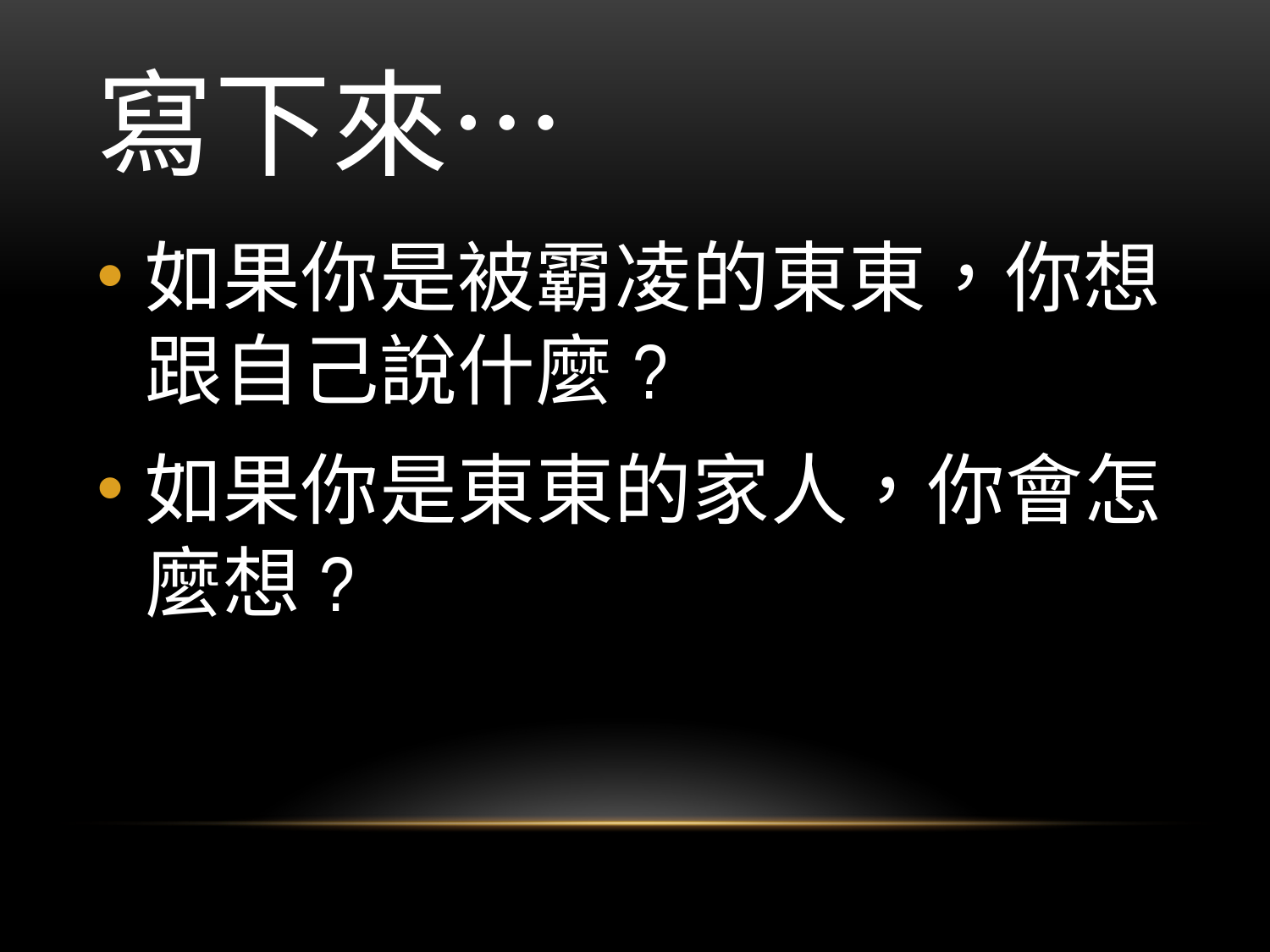

# 寫下來…
如果你是被霸凌的東東，你想跟自己說什麼?
如果你是東東的家人，你會怎麼想?